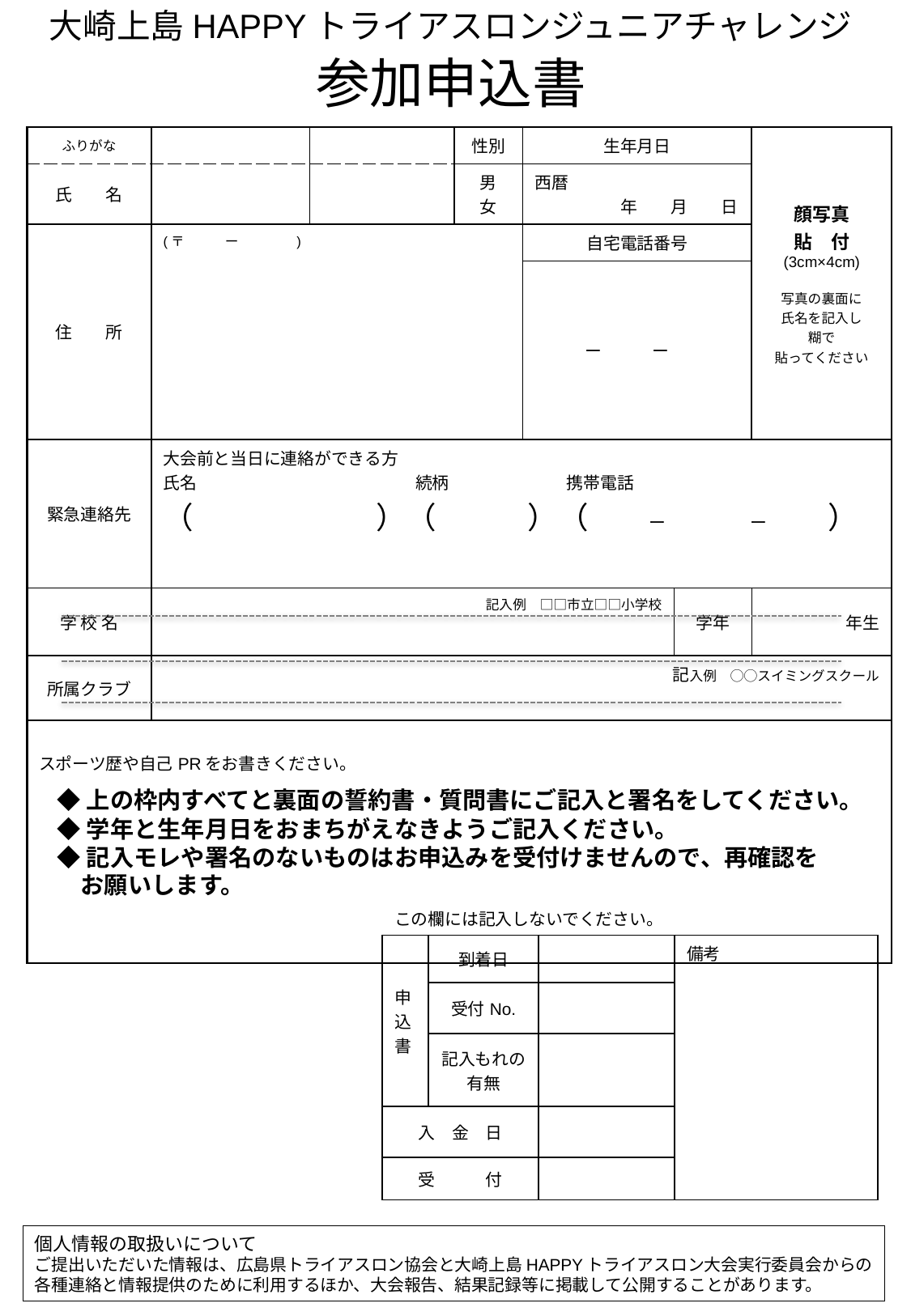

大崎上島HAPPYトライアスロンジュニアチャレンジ
参加申込書
| ふりがな |  |  | 性別 | 生年月日 |  | 顔写真 貼　付 (3cm×4cm) 写真の裏面に 氏名を記入し 糊で 貼ってください |
| --- | --- | --- | --- | --- | --- | --- |
| 氏　　名 |  |  | 男 女 | 西暦 　　　　　年　　月　　日 |  |  |
| 住　　所 | (〒　　　ー　　　　) |  |  | 自宅電話番号 |  |  |
|  |  |  |  | ー　　　ー |  |  |
| 緊急連絡先 | 大会前と当日に連絡ができる方 氏名　　　　　　　　　　　　　続柄　　　　　　　携帯電話 （　　　　　　）（　　　）（　　ー　　　　　ー　　） |  |  |  |  |  |
| 学 校 名 | 記入例　□□市立□□小学校 |  |  |  | 学年 | 年生 |
| 所属クラブ | 記入例　◯◯スイミングスクール |  |  |  |  |  |
| スポーツ歴や自己PRをお書きください。 |  |  |  |  |  |  |
◆上の枠内すべてと裏面の誓約書・質問書にご記入と署名をしてください。
◆学年と生年月日をおまちがえなきようご記入ください。
◆記入モレや署名のないものはお申込みを受付けませんので、再確認を
　お願いします。

この欄には記入しないでください。
| 申込書 | 到着日 |  | 備考 |
| --- | --- | --- | --- |
|  | 受付No. |  |  |
|  | 記入もれの 有無 |  |  |
| 入　金　日 |  |  |  |
| 受　　　付 |  |  |  |
個人情報の取扱いについて
ご提出いただいた情報は、広島県トライアスロン協会と大崎上島HAPPYトライアスロン大会実行委員会からの
各種連絡と情報提供のために利用するほか、大会報告、結果記録等に掲載して公開することがあります。